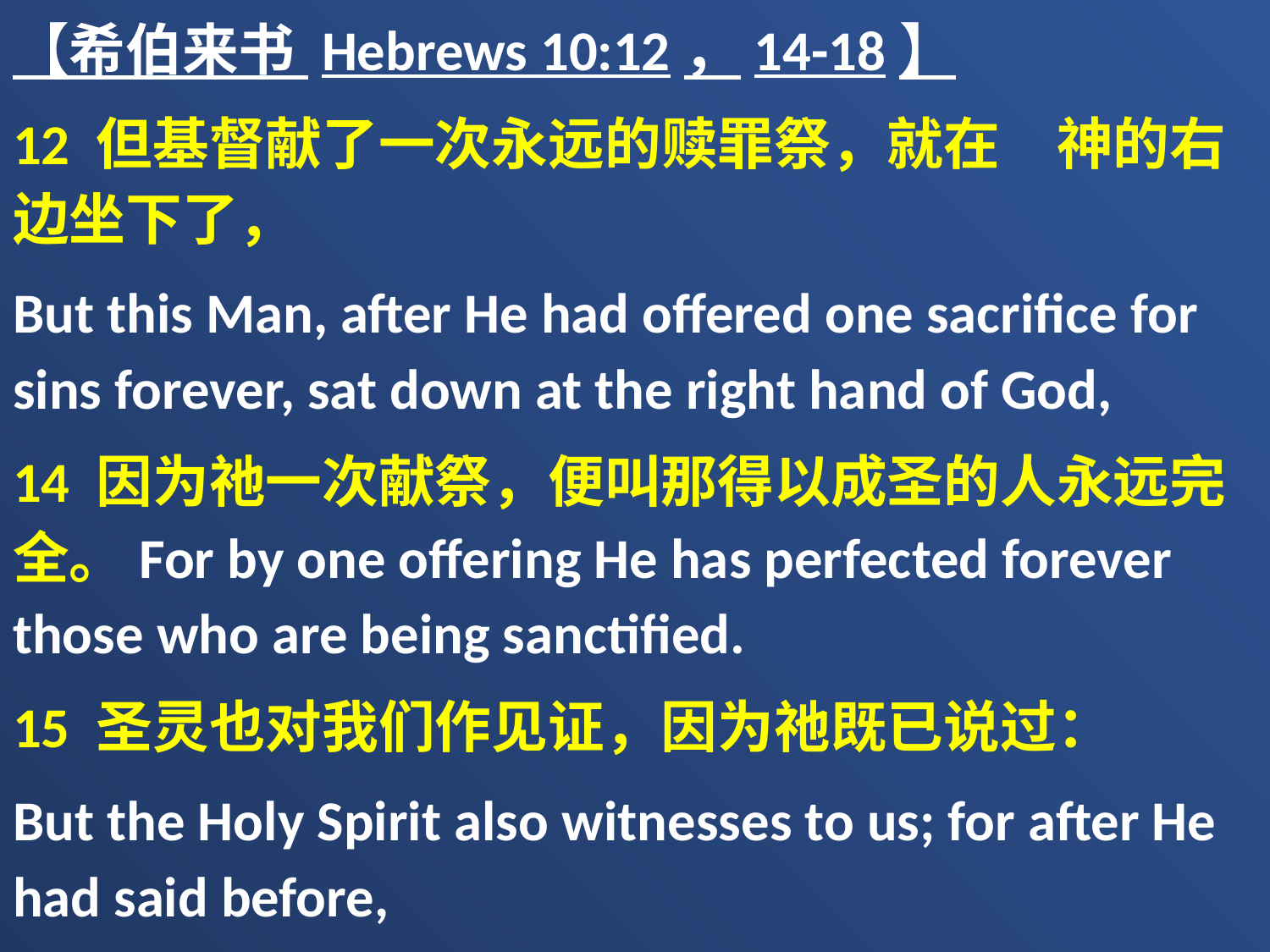

【希伯来书 Hebrews 10:12，14-18】
12 但基督献了一次永远的赎罪祭，就在　神的右边坐下了，
But this Man, after He had offered one sacrifice for sins forever, sat down at the right hand of God,
14 因为祂一次献祭，便叫那得以成圣的人永远完全。For by one offering He has perfected forever those who are being sanctified.
15 圣灵也对我们作见证，因为祂既已说过：
But the Holy Spirit also witnesses to us; for after He had said before,